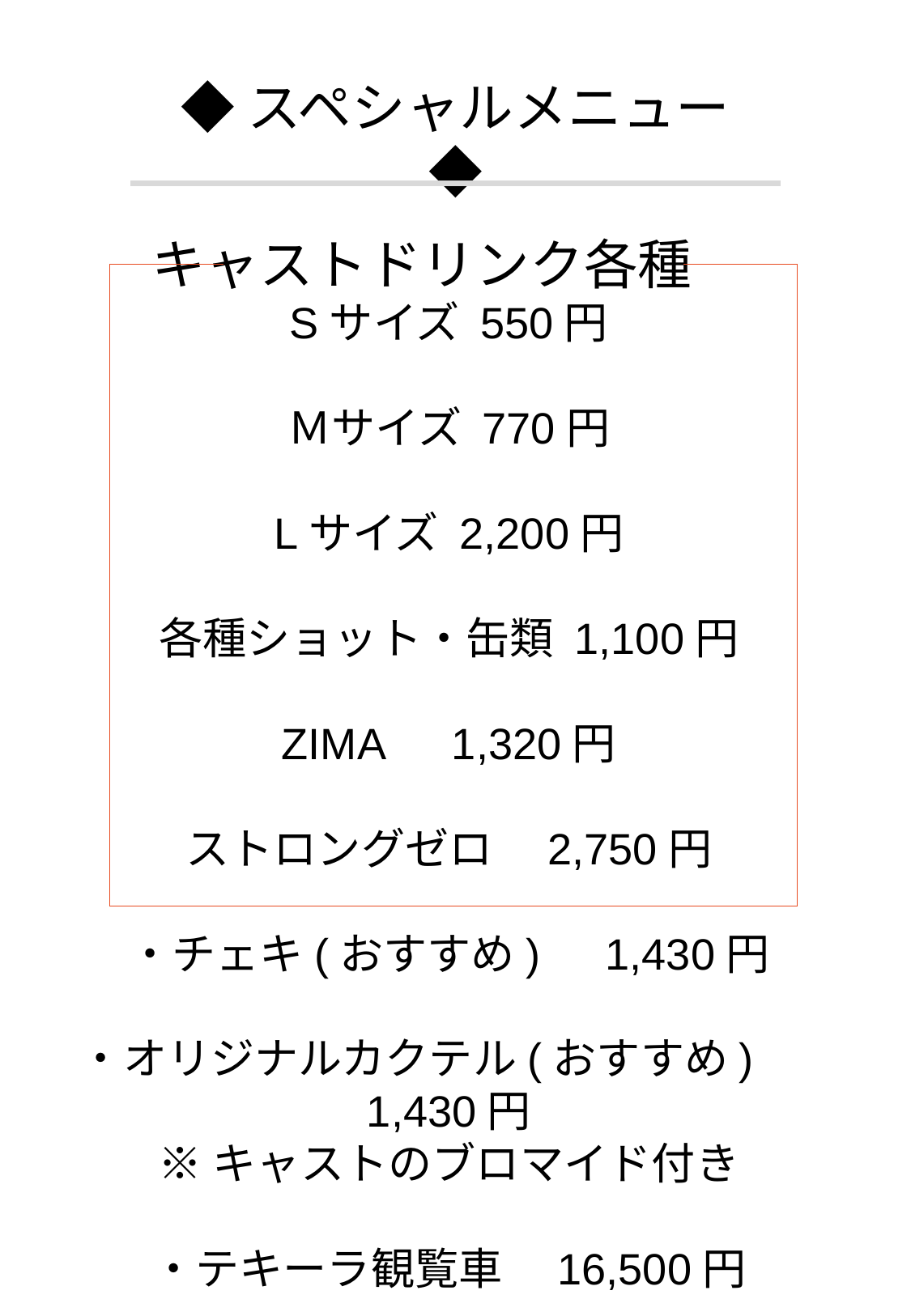

◆スペシャルメニュー◆

キャストドリンク各種
Sサイズ 550円

Ｍサイズ 770円

Lサイズ 2,200円

各種ショット・缶類 1,100円

ZIMA　1,320円

ストロングゼロ　2,750円

・チェキ(おすすめ)　1,430円

・オリジナルカクテル(おすすめ)　1,430円
※キャストのブロマイド付き

・テキーラ観覧車　16,500円